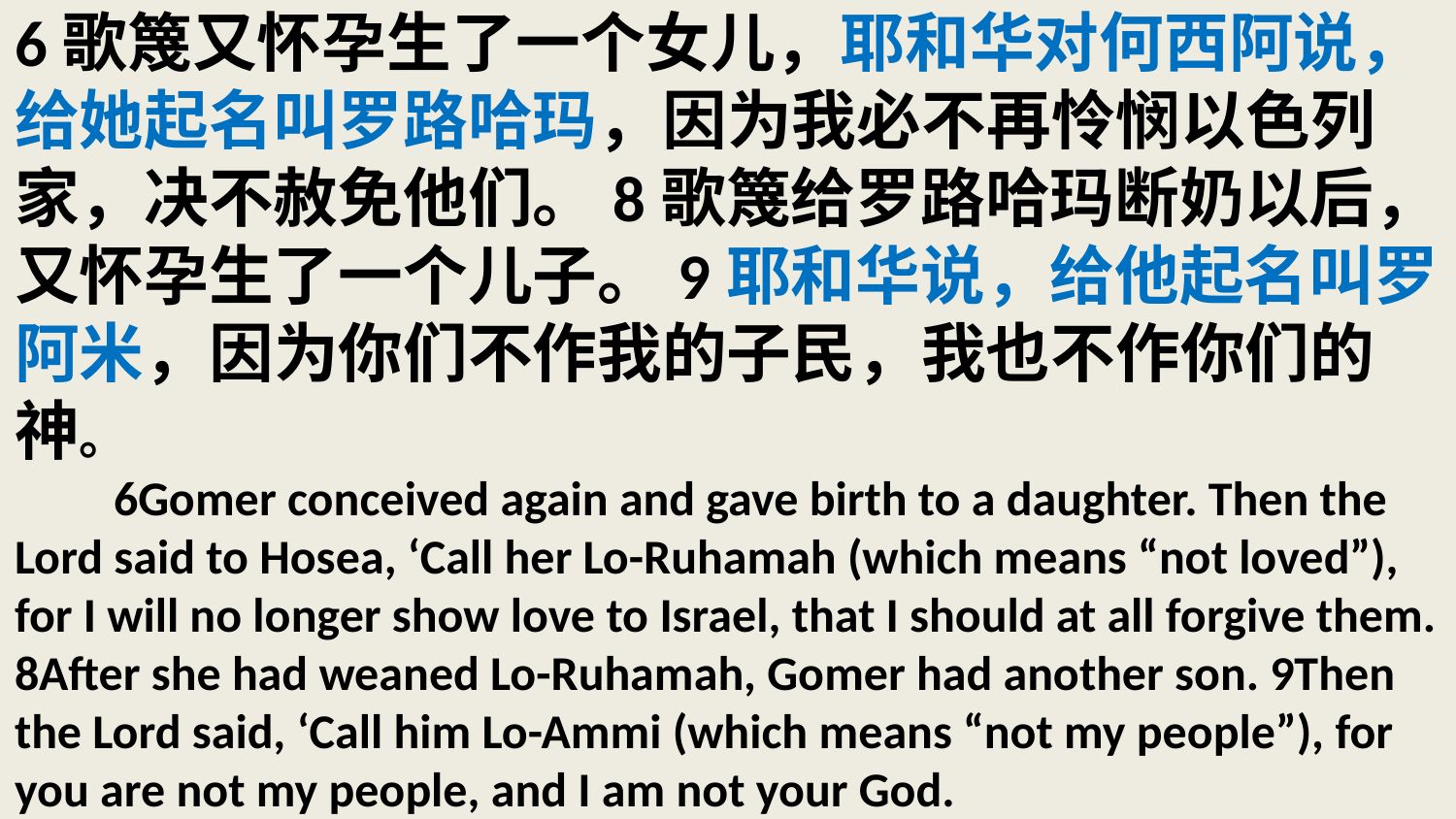

# 6歌篾又怀孕生了一个女儿，耶和华对何西阿说，给她起名叫罗路哈玛，因为我必不再怜悯以色列家，决不赦免他们。8歌篾给罗路哈玛断奶以后，又怀孕生了一个儿子。9耶和华说，给他起名叫罗阿米，因为你们不作我的子民，我也不作你们的神。 6Gomer conceived again and gave birth to a daughter. Then the Lord said to Hosea, ‘Call her Lo-Ruhamah (which means “not loved”), for I will no longer show love to Israel, that I should at all forgive them. 8After she had weaned Lo-Ruhamah, Gomer had another son. 9Then the Lord said, ‘Call him Lo-Ammi (which means “not my people”), for you are not my people, and I am not your God.